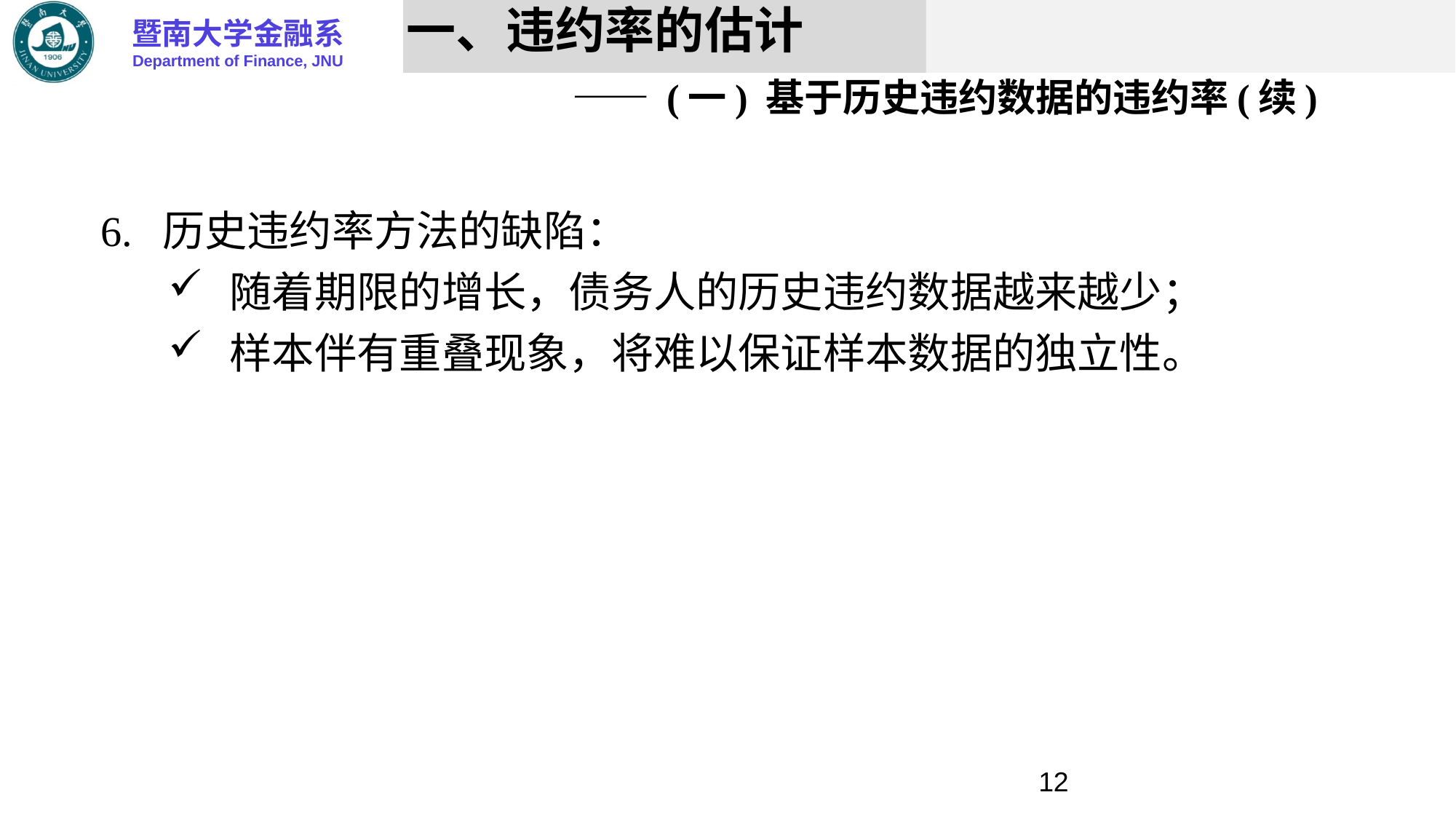

# 一、违约率的估计 —— (一) 基于历史违约数据的违约率(续)
6.	历史违约率方法的缺陷：
随着期限的增长，债务人的历史违约数据越来越少；
样本伴有重叠现象，将难以保证样本数据的独立性。

12